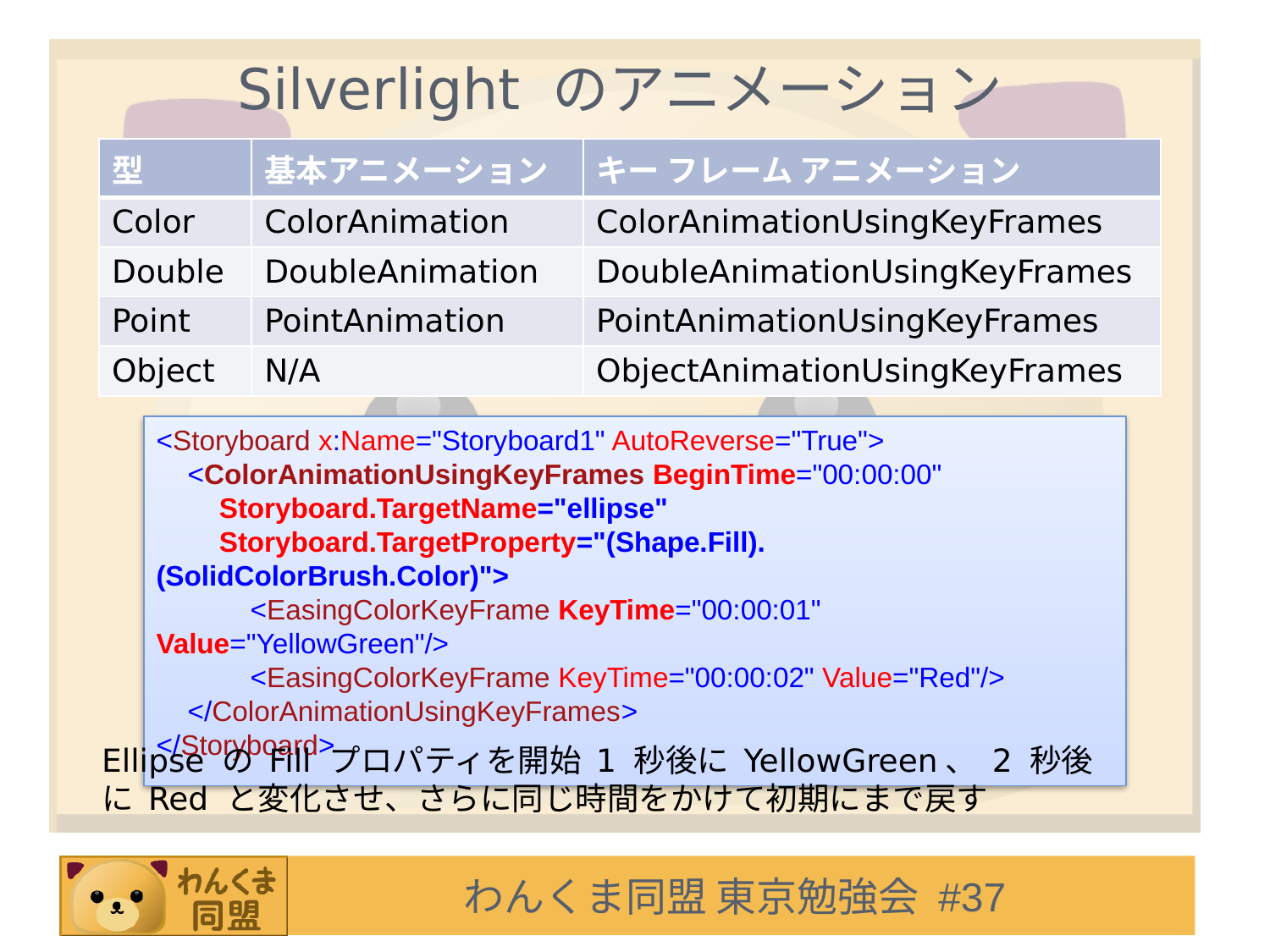

# Silverlight のアニメーション
| 型 | 基本アニメーション | キー フレーム アニメーション |
| --- | --- | --- |
| Color | ColorAnimation | ColorAnimationUsingKeyFrames |
| Double | DoubleAnimation | DoubleAnimationUsingKeyFrames |
| Point | PointAnimation | PointAnimationUsingKeyFrames |
| Object | N/A | ObjectAnimationUsingKeyFrames |

<Storyboard x:Name="Storyboard1" AutoReverse="True">
    <ColorAnimationUsingKeyFrames BeginTime="00:00:00"
        Storyboard.TargetName="ellipse"
        Storyboard.TargetProperty="(Shape.Fill).(SolidColorBrush.Color)">
            <EasingColorKeyFrame KeyTime="00:00:01" Value="YellowGreen"/>
            <EasingColorKeyFrame KeyTime="00:00:02" Value="Red"/>
    </ColorAnimationUsingKeyFrames>
</Storyboard>

Ellipse の Fill プロパティを開始 1 秒後に YellowGreen、 2 秒後に Red と変化させ、さらに同じ時間をかけて初期にまで戻す